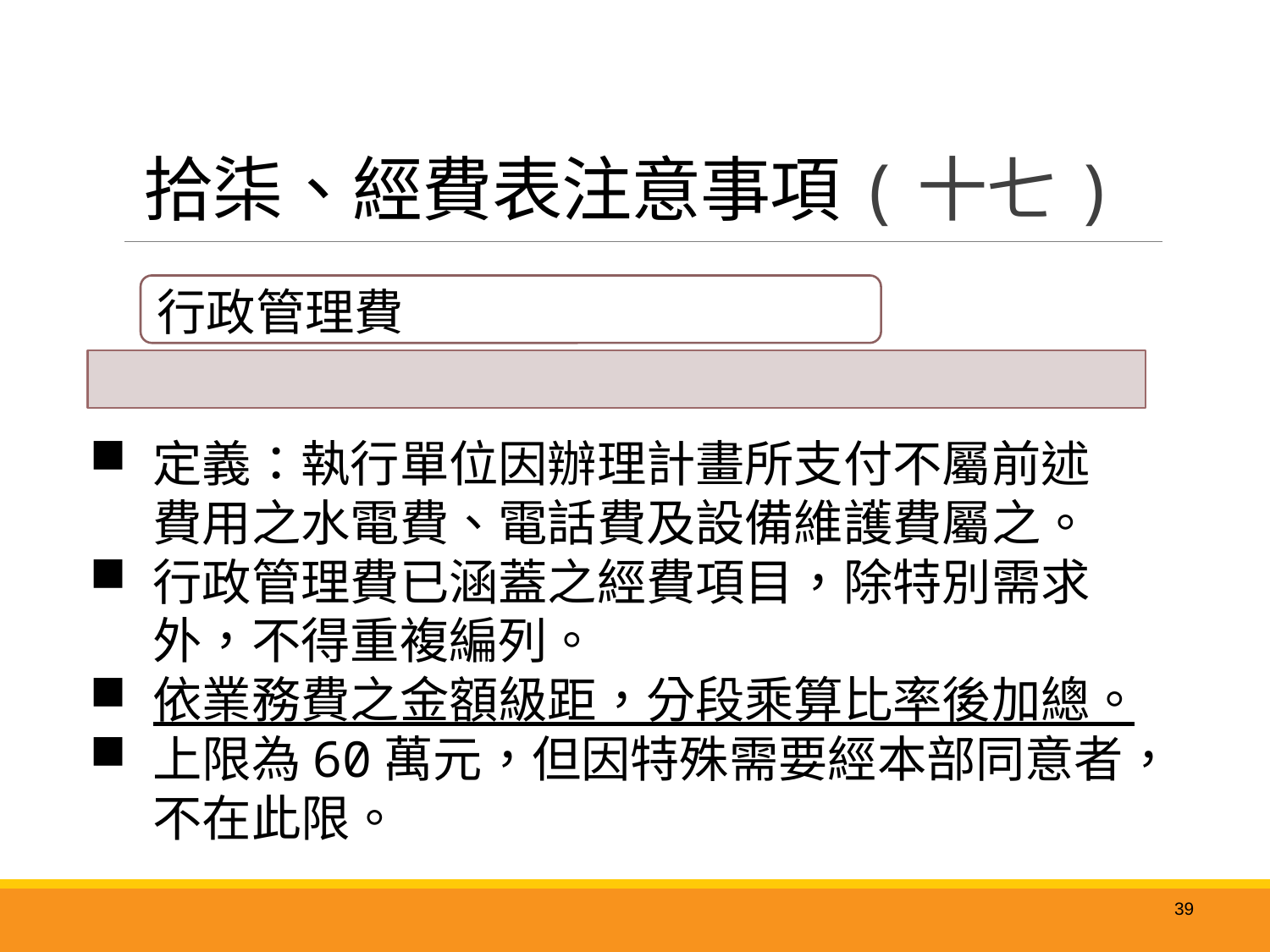

# 拾柒、經費表注意事項(十七)
行政管理費
定義：執行單位因辦理計畫所支付不屬前述費用之水電費、電話費及設備維護費屬之。
行政管理費已涵蓋之經費項目，除特別需求外，不得重複編列。
依業務費之金額級距，分段乘算比率後加總。
上限為60萬元，但因特殊需要經本部同意者，不在此限。

39